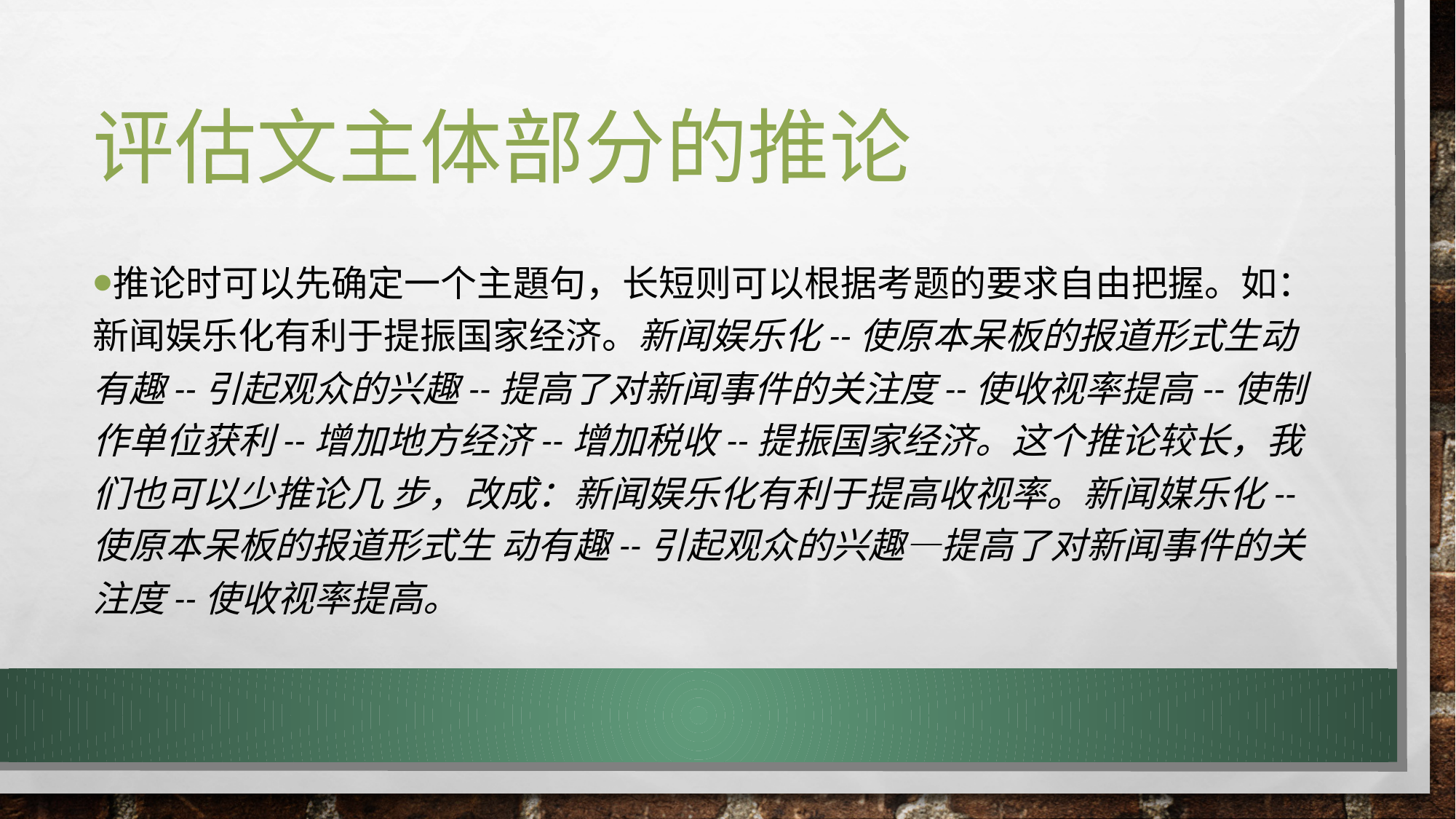

# 评估文主体部分的推论
推论时可以先确定一个主題句，长短则可以根据考题的要求自由把握。如：新闻娱乐化有利于提振国家经济。新闻娱乐化--使原本呆板的报道形式生动有趣--引起观众的兴趣--提高了对新闻事件的关注度--使收视率提高--使制作单位获利--增加地方经济--增加税收--提振国家经济。这个推论较长，我们也可以少推论几 步，改成：新闻娱乐化有利于提高收视率。新闻媒乐化--使原本呆板的报道形式生 动有趣--引起观众的兴趣—提高了对新闻事件的关注度--使收视率提高。